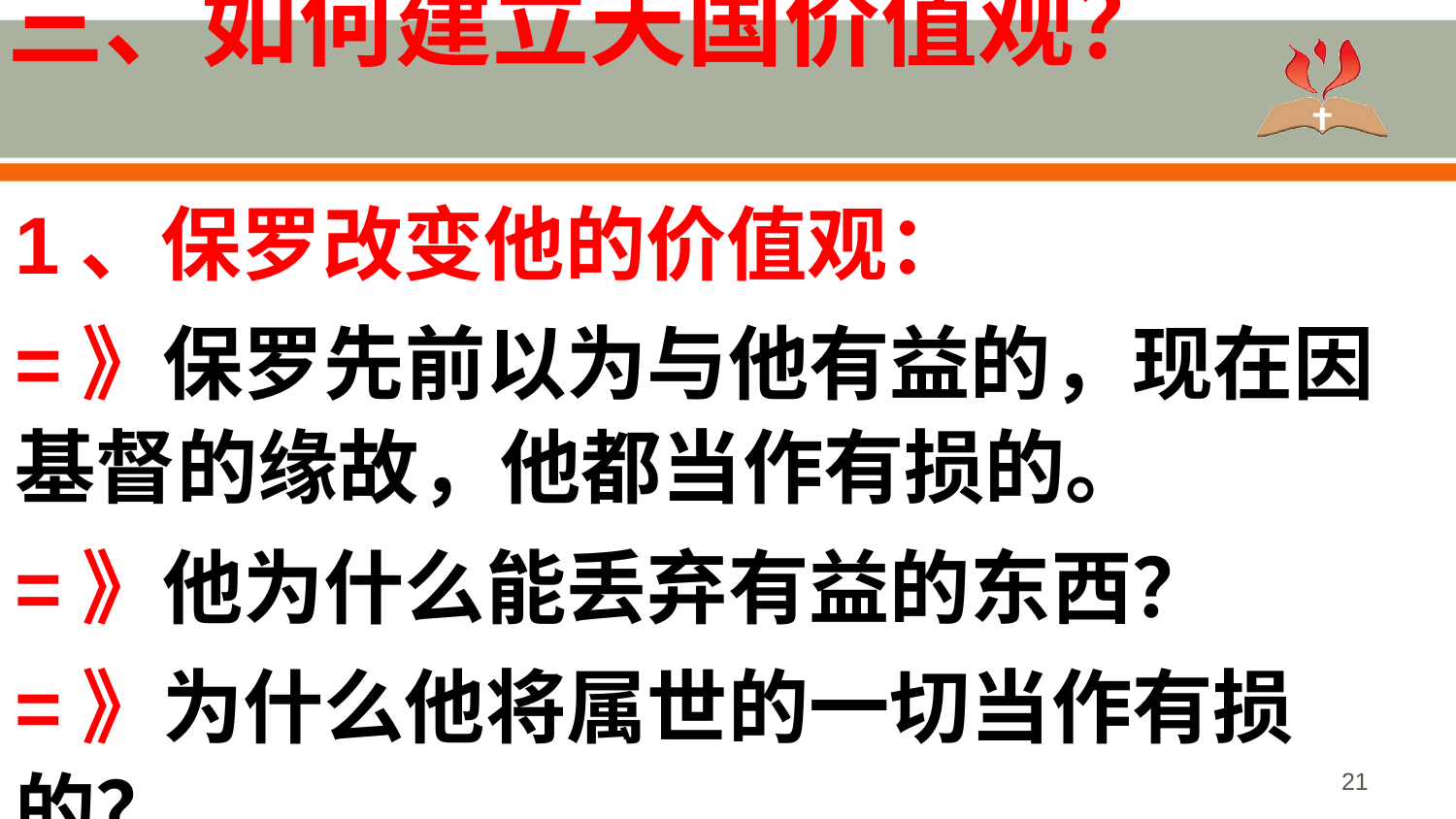

# 三、如何建立天国价值观？
1、	保罗改变他的价值观：
=》保罗先前以为与他有益的，现在因基督的缘故，他都当作有损的。
=》他为什么能丢弃有益的东西？
=》为什么他将属世的一切当作有损的？
21